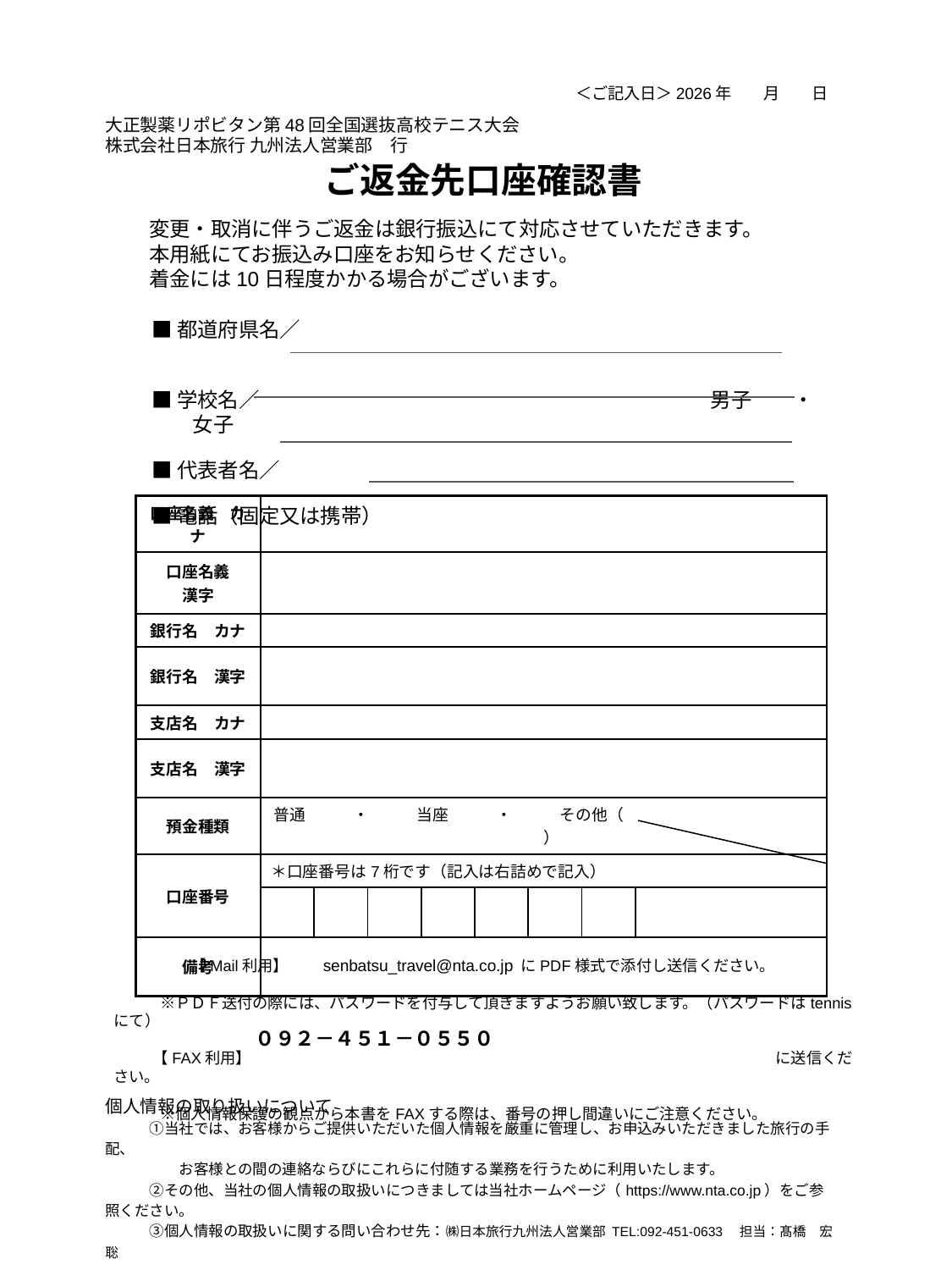

＜ご記入日＞2026年　　月　　日
大正製薬リポビタン第48回全国選抜高校テニス大会
株式会社日本旅行 九州法人営業部　行

ご返金先口座確認書
変更・取消に伴うご返金は銀行振込にて対応させていただきます。
本用紙にてお振込み口座をお知らせください。
着金には10日程度かかる場合がございます。
■都道府県名／

■学校名／　　　　　　　　　　　　　　　　　　　　　　男子　　・　　女子

■代表者名／

■電話（固定又は携帯）

| 口座名義　カナ |  |  |  |  |  |  |  |  |
| --- | --- | --- | --- | --- | --- | --- | --- | --- |
| 口座名義 漢字 |  |  |  |  |  |  |  |  |
| 銀行名　カナ |  |  |  |  |  |  |  |  |
| 銀行名　漢字 |  |  |  |  |  |  |  |  |
| 支店名　カナ |  |  |  |  |  |  |  |  |
| 支店名　漢字 |  |  |  |  |  |  |  |  |
| 預金種類 | 普通　　　・　　　当座　　　・　　　その他（　　　　　　　　　　　　　） |  |  |  |  |  |  |  |
| 口座番号 | ＊口座番号は7桁です（記入は右詰めで記入） |  |  |  |  |  |  |  |
|  |  |  |  |  |  |  |  |  |
| 備考 |  |  |  |  |  |  |  |  |
　　　　　【Mail利用】　　senbatsu_travel@nta.co.jp にPDF様式で添付し送信ください。

　　　※ＰＤＦ送付の際には、パスワードを付与して頂きますようお願い致します。（パスワードはtennisにて）

　       【FAX利用】　　　　　　　　　　　　　　　　　　　　　　　　　　　　　　　　　　に送信ください。

　　　※個人情報保護の観点から本書をFAXする際は、番号の押し間違いにご注意ください。

０９２－４５１－０５５０
個人情報の取り扱いについて
　　　①当社では、お客様からご提供いただいた個人情報を厳重に管理し、お申込みいただきました旅行の手配、
　　　　　お客様との間の連絡ならびにこれらに付随する業務を行うために利用いたします。
　　　②その他、当社の個人情報の取扱いにつきましては当社ホームページ（https://www.nta.co.jp）をご参照ください。
　　　③個人情報の取扱いに関する問い合わせ先：㈱日本旅行九州法人営業部 TEL:092-451-0633　担当：髙橋　宏聡